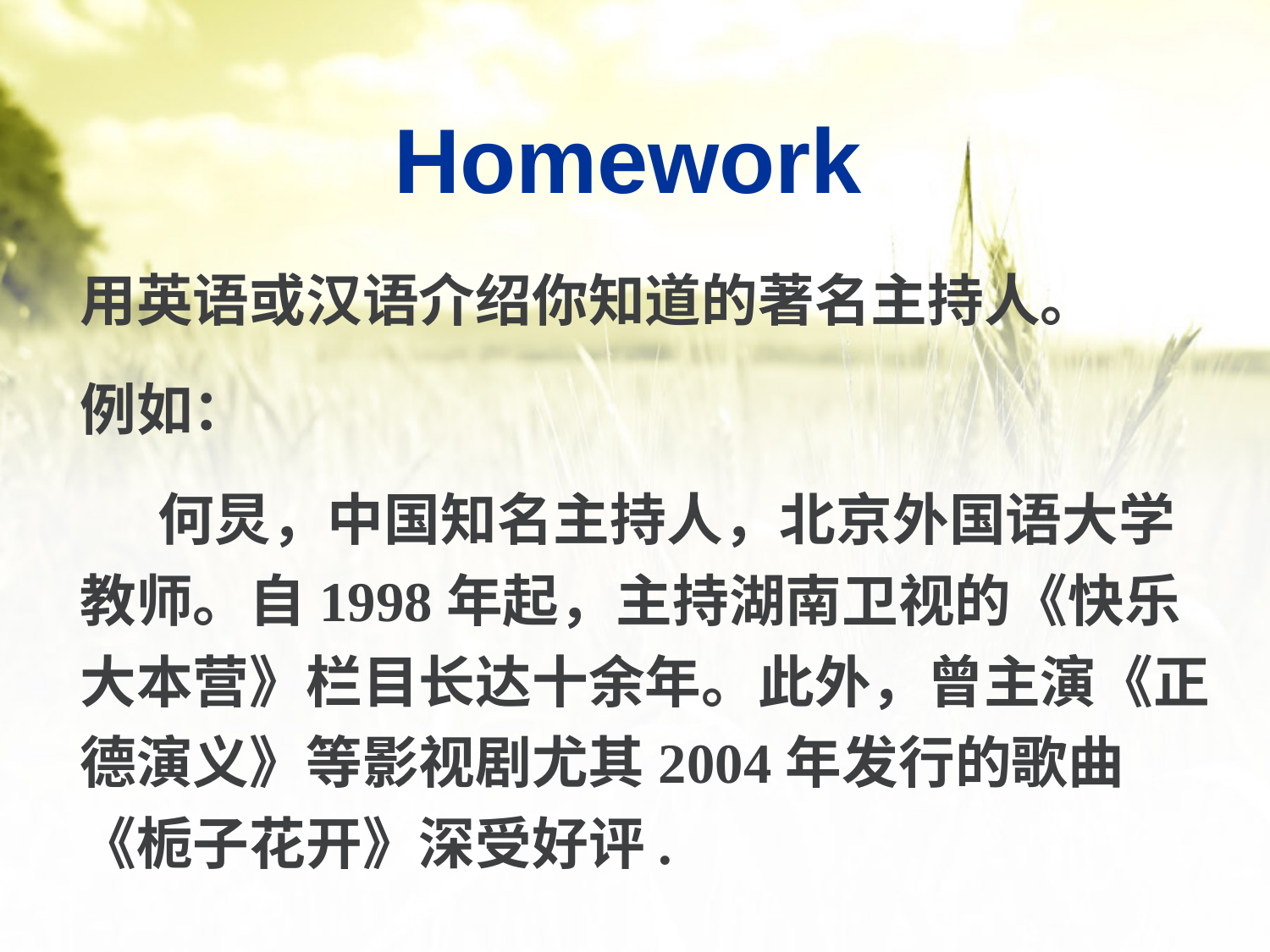

Homework
用英语或汉语介绍你知道的著名主持人。
例如：
     何炅，中国知名主持人，北京外国语大学教师。自1998年起，主持湖南卫视的《快乐大本营》栏目长达十余年。此外，曾主演《正德演义》等影视剧尤其2004年发行的歌曲《栀子花开》深受好评.